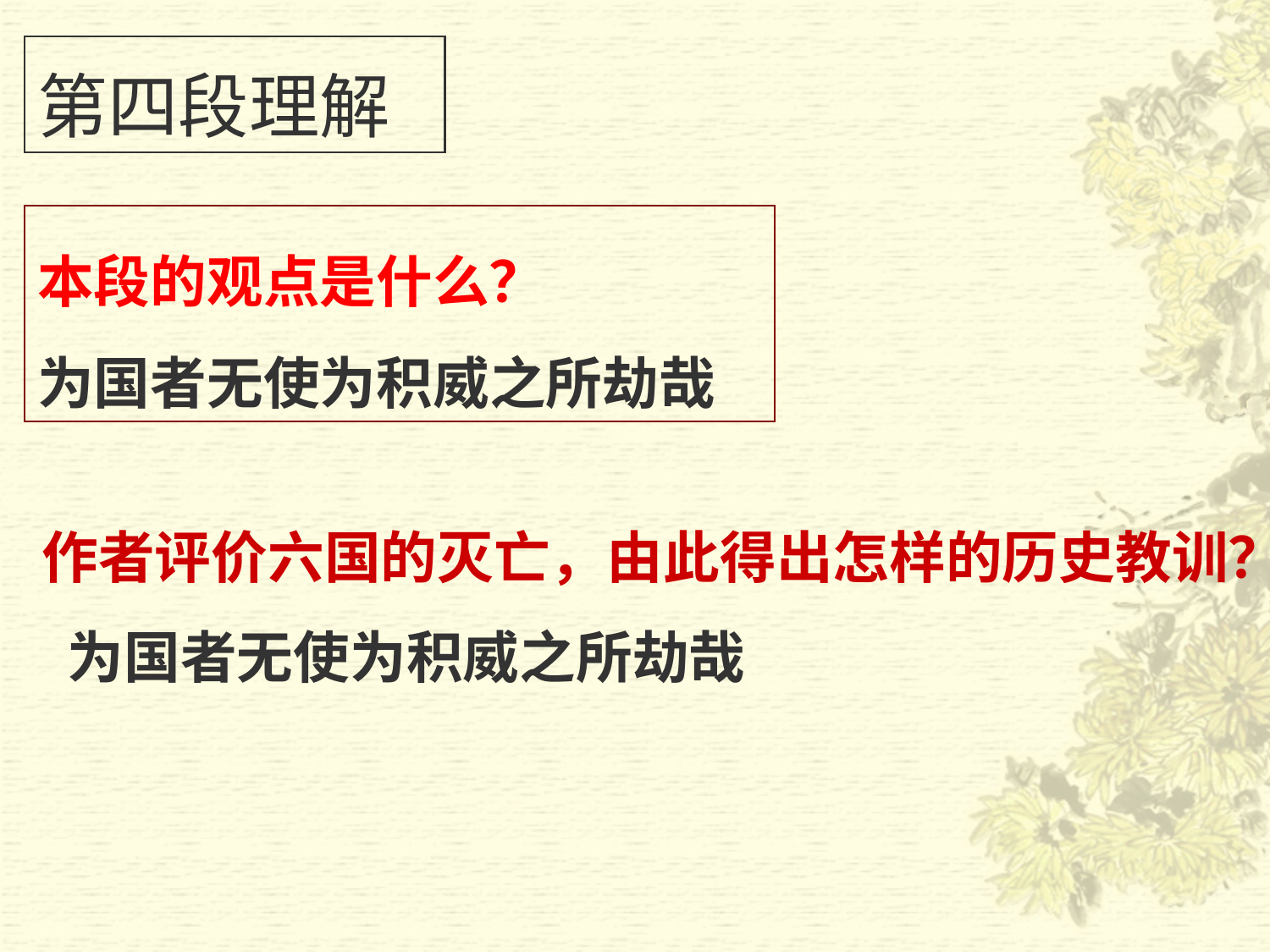

# 第四段理解
本段的观点是什么？
为国者无使为积威之所劫哉
作者评价六国的灭亡，由此得出怎样的历史教训？
为国者无使为积威之所劫哉